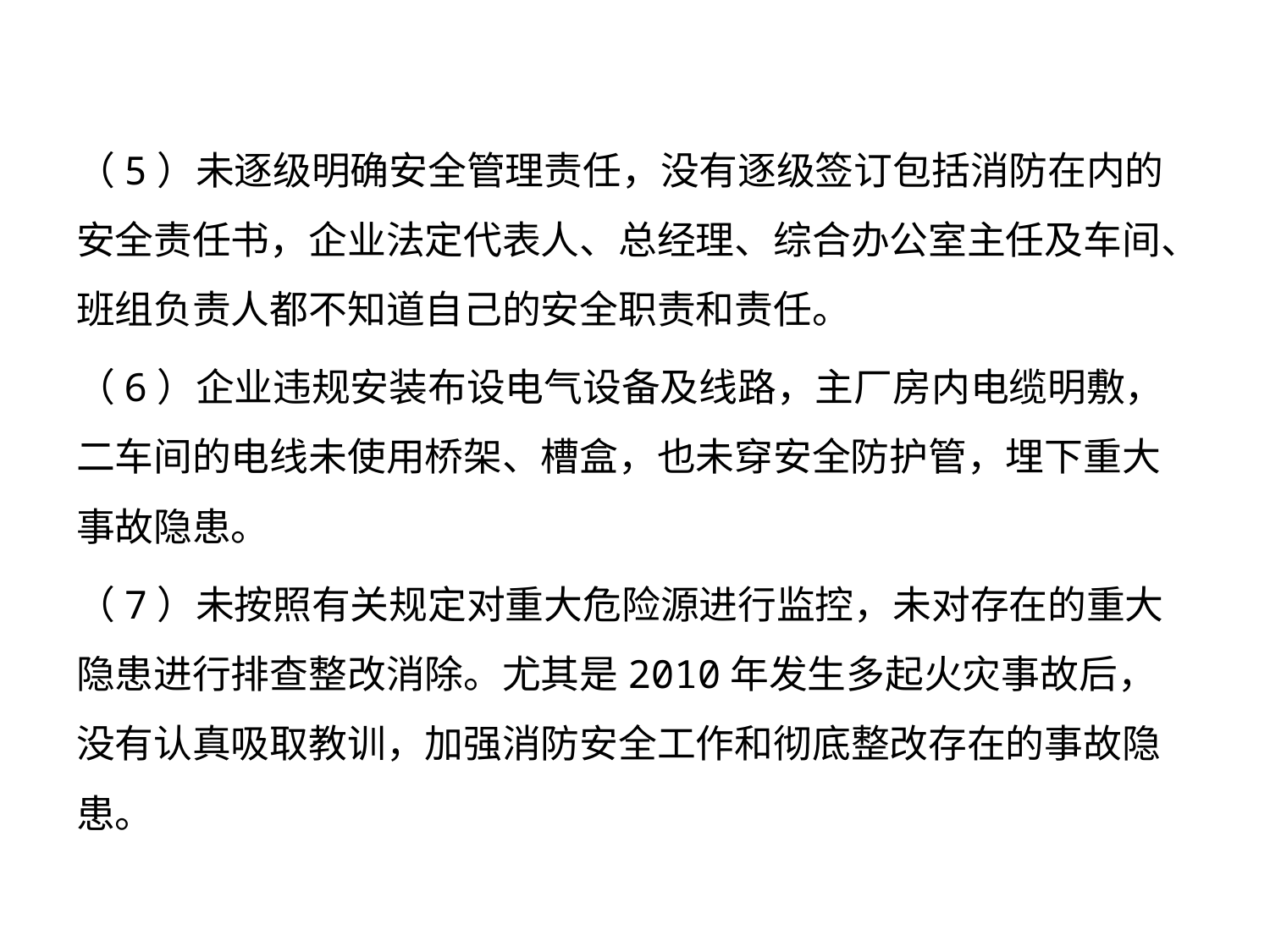

（5）未逐级明确安全管理责任，没有逐级签订包括消防在内的安全责任书，企业法定代表人、总经理、综合办公室主任及车间、班组负责人都不知道自己的安全职责和责任。
（6）企业违规安装布设电气设备及线路，主厂房内电缆明敷，二车间的电线未使用桥架、槽盒，也未穿安全防护管，埋下重大事故隐患。
（7）未按照有关规定对重大危险源进行监控，未对存在的重大隐患进行排查整改消除。尤其是2010年发生多起火灾事故后，没有认真吸取教训，加强消防安全工作和彻底整改存在的事故隐患。

29